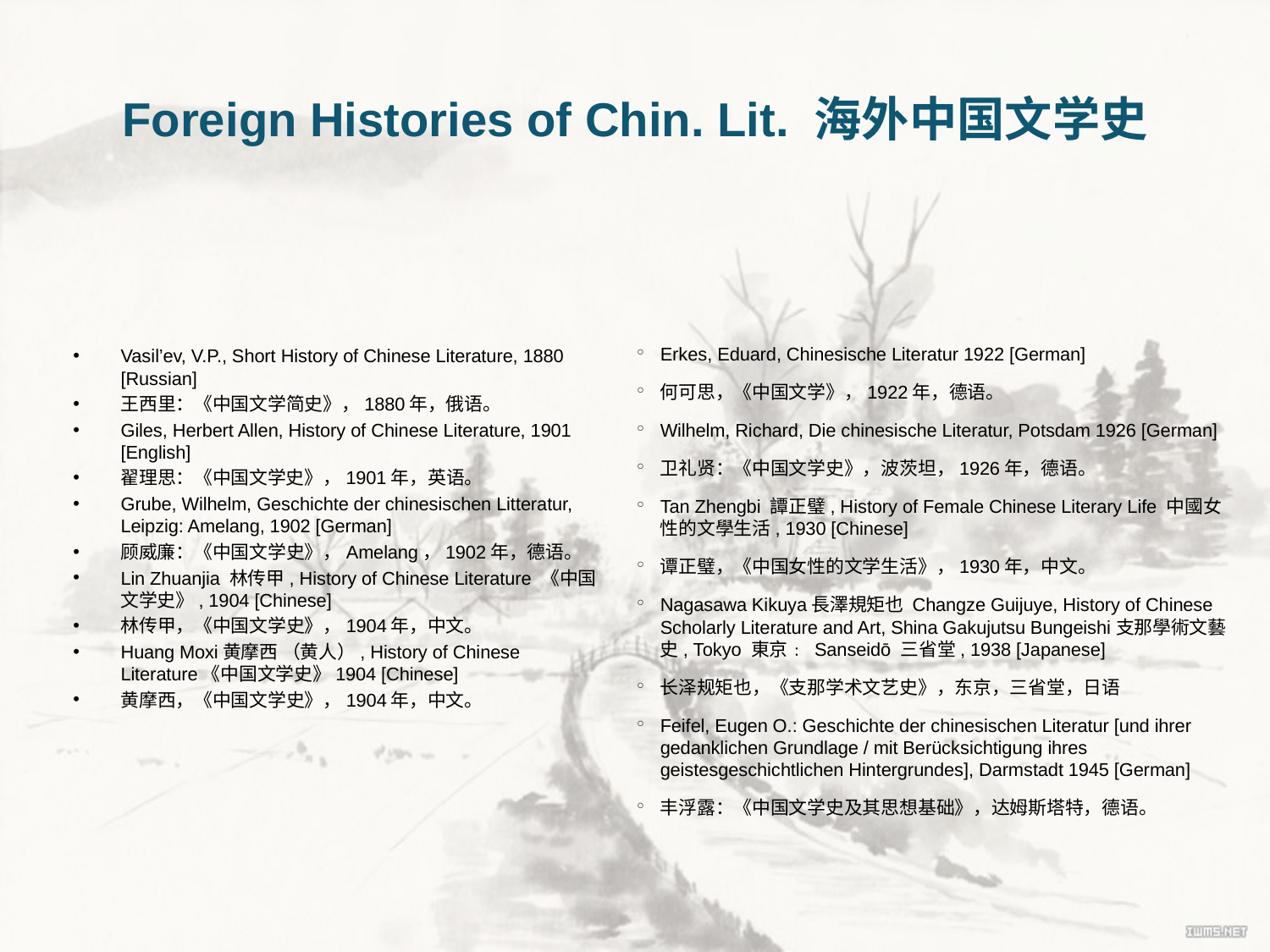

# Foreign Histories of Chin. Lit. 海外中国文学史
Vasil’ev, V.P., Short History of Chinese Literature, 1880 [Russian]
王西里：《中国文学简史》，1880年，俄语。
Giles, Herbert Allen, History of Chinese Literature, 1901 [English]
翟理思：《中国文学史》，1901年，英语。
Grube, Wilhelm, Geschichte der chinesischen Litteratur, Leipzig: Amelang, 1902 [German]
顾威廉：《中国文学史》，Amelang，1902年，德语。
Lin Zhuanjia 林传甲, History of Chinese Literature 《中国文学史》, 1904 [Chinese]
林传甲，《中国文学史》，1904年，中文。
Huang Moxi黄摩西 （黄人）, History of Chinese Literature《中国文学史》1904 [Chinese]
黄摩西，《中国文学史》，1904年，中文。
Erkes, Eduard, Chinesische Literatur 1922 [German]
何可思，《中国文学》，1922年，德语。
Wilhelm, Richard, Die chinesische Literatur, Potsdam 1926 [German]
卫礼贤：《中国文学史》，波茨坦，1926年，德语。
Tan Zhengbi 譚正璧, History of Female Chinese Literary Life 中國女性的文學生活, 1930 [Chinese]
谭正璧，《中国女性的文学生活》，1930年，中文。
Nagasawa Kikuya長澤規矩也 Changze Guijuye, History of Chinese Scholarly Literature and Art, Shina Gakujutsu Bungeishi支那學術文藝史, Tokyo 東京﹕ Sanseidō 三省堂, 1938 [Japanese]
长泽规矩也，《支那学术文艺史》，东京，三省堂，日语
Feifel, Eugen O.: Geschichte der chinesischen Literatur [und ihrer gedanklichen Grundlage / mit Berücksichtigung ihres geistesgeschichtlichen Hintergrundes], Darmstadt 1945 [German]
丰浮露：《中国文学史及其思想基础》，达姆斯塔特，德语。